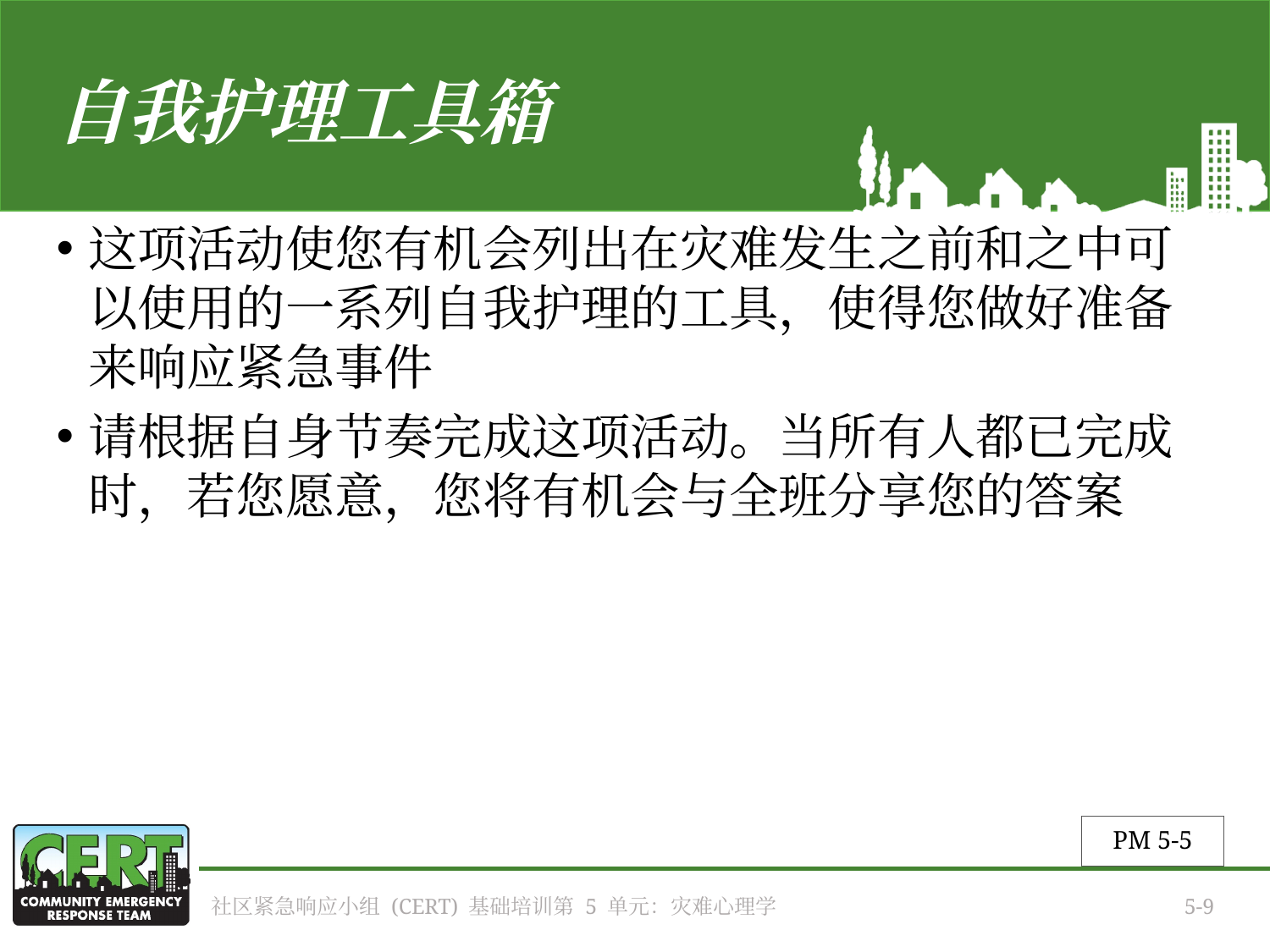

# 自我护理工具箱
这项活动使您有机会列出在灾难发生之前和之中可以使用的一系列自我护理的工具，使得您做好准备来响应紧急事件
请根据自身节奏完成这项活动。当所有人都已完成时，若您愿意，您将有机会与全班分享您的答案
PM 5-5
社区紧急响应小组 (CERT) 基础培训第 5 单元：灾难心理学
5-9